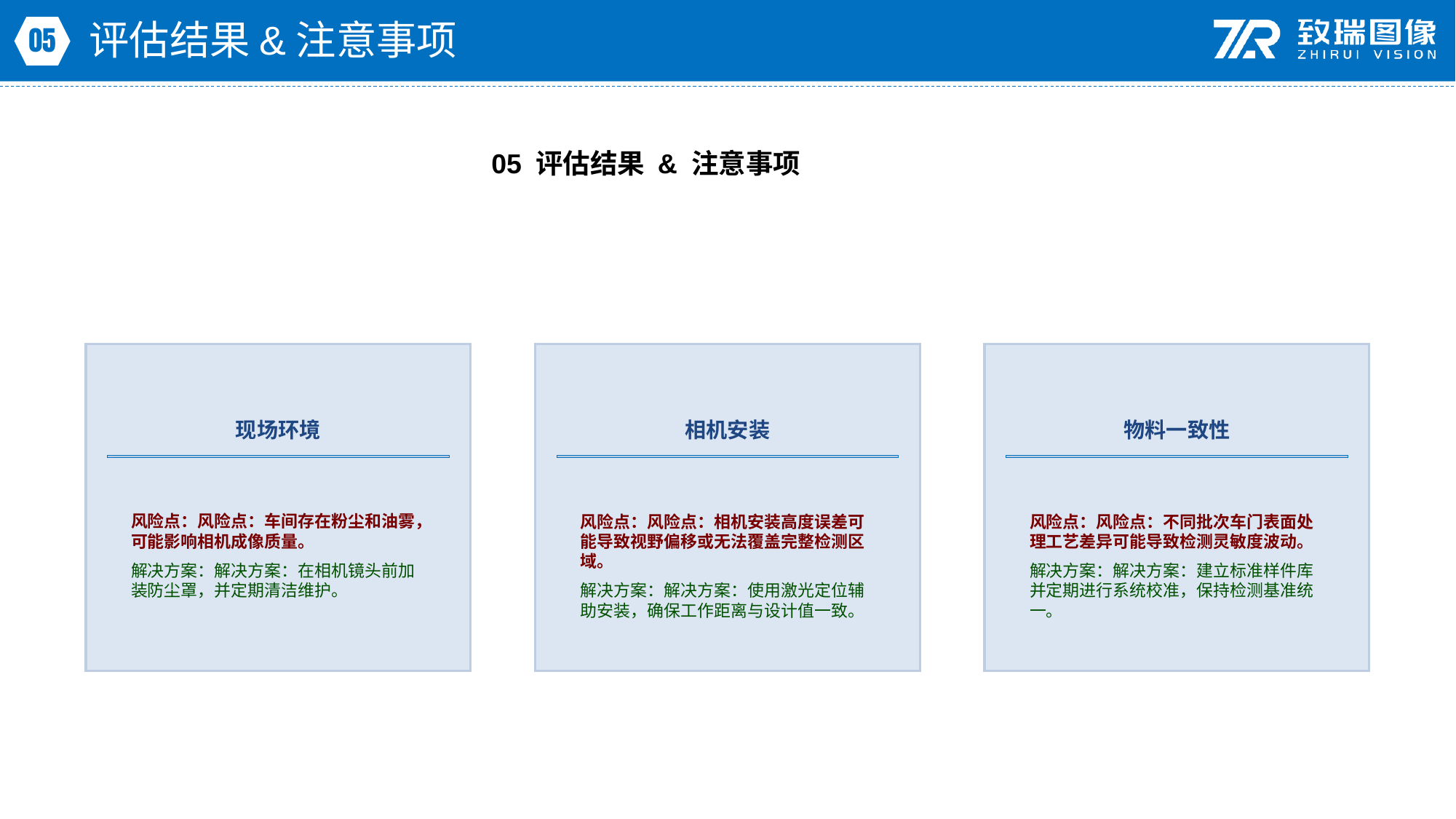

评估结果&注意事项
05

05 评估结果 & 注意事项

现场环境

相机安装

物料一致性

风险点：风险点：车间存在粉尘和油雾，可能影响相机成像质量。
解决方案：解决方案：在相机镜头前加装防尘罩，并定期清洁维护。

风险点：风险点：相机安装高度误差可能导致视野偏移或无法覆盖完整检测区域。
解决方案：解决方案：使用激光定位辅助安装，确保工作距离与设计值一致。

风险点：风险点：不同批次车门表面处理工艺差异可能导致检测灵敏度波动。
解决方案：解决方案：建立标准样件库并定期进行系统校准，保持检测基准统一。